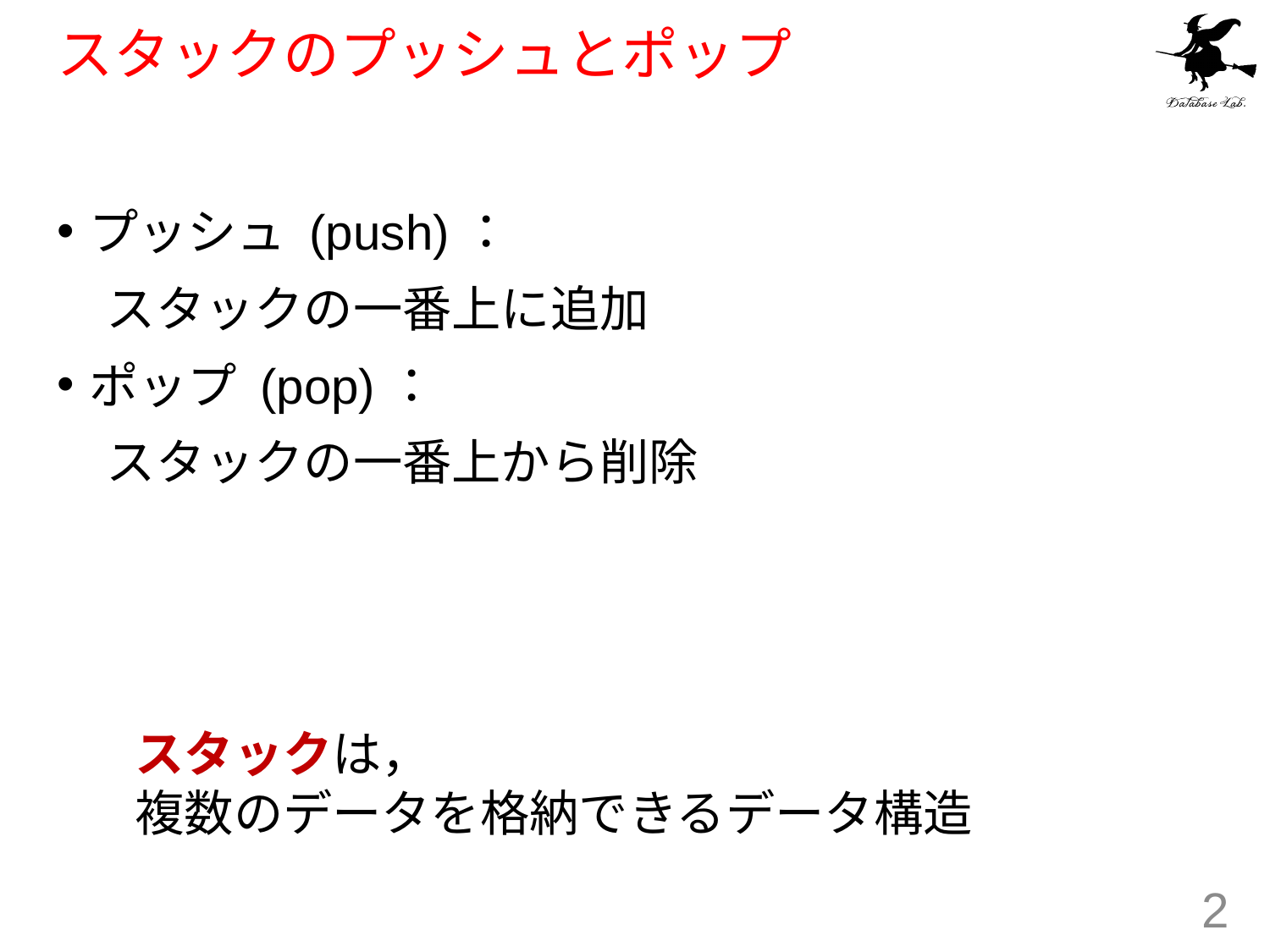

# スタックのプッシュとポップ

プッシュ (push)：
　スタックの一番上に追加
ポップ (pop)：
　スタックの一番上から削除
スタックは，
複数のデータを格納できるデータ構造
2